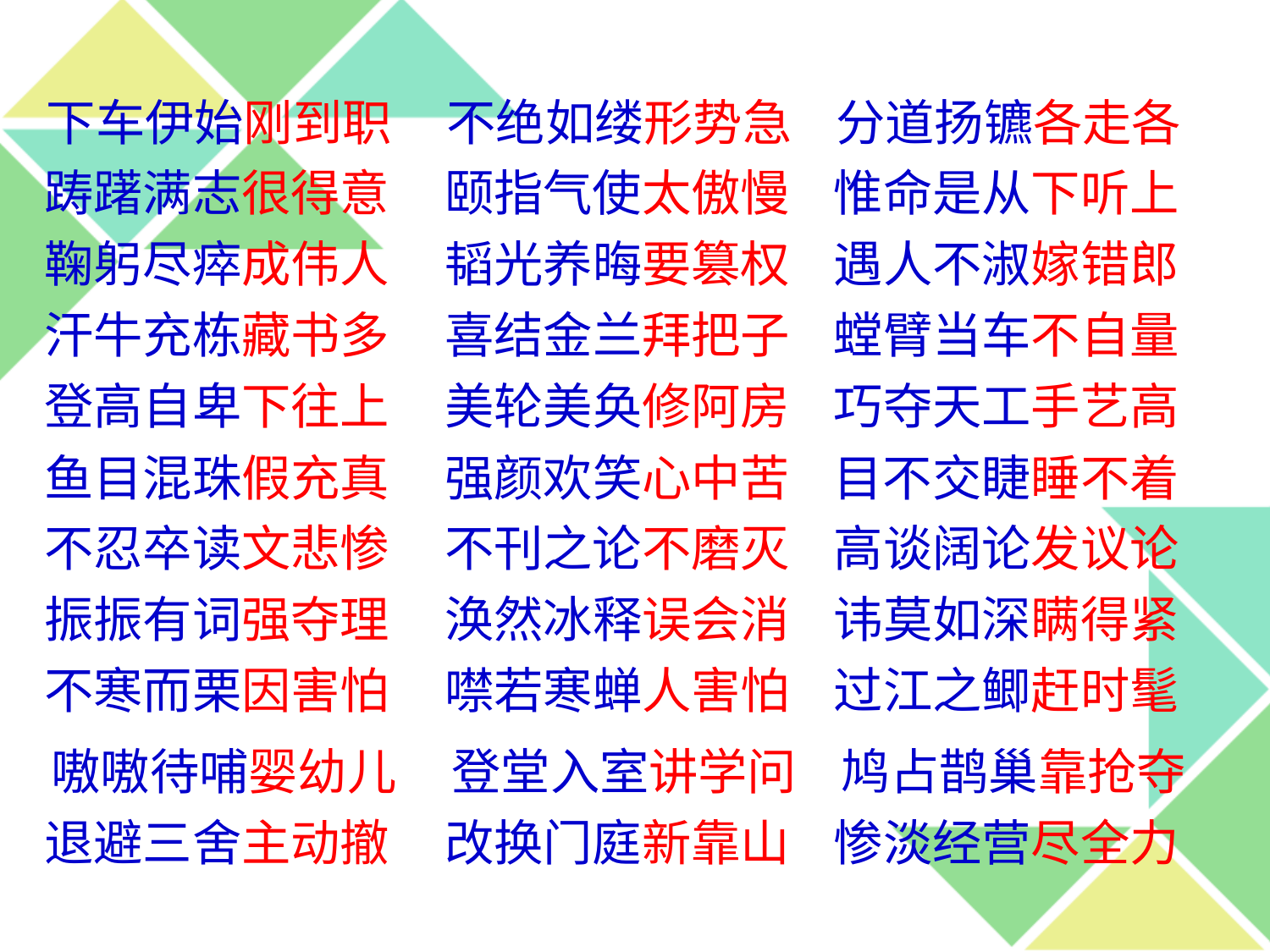

下车伊始刚到职     不绝如缕形势急    分道扬镳各走各    踌躇满志很得意     颐指气使太傲慢    惟命是从下听上    鞠躬尽瘁成伟人     韬光养晦要篡权    遇人不淑嫁错郎    汗牛充栋藏书多     喜结金兰拜把子    螳臂当车不自量     登高自卑下往上     美轮美奂修阿房    巧夺天工手艺高    鱼目混珠假充真     强颜欢笑心中苦    目不交睫睡不着    不忍卒读文悲惨     不刊之论不磨灭    高谈阔论发议论     振振有词强夺理     涣然冰释误会消    讳莫如深瞒得紧     不寒而栗因害怕     噤若寒蝉人害怕    过江之鲫赶时髦
   嗷嗷待哺婴幼儿     登堂入室讲学问    鸠占鹊巢靠抢夺    退避三舍主动撤     改换门庭新靠山    惨淡经营尽全力